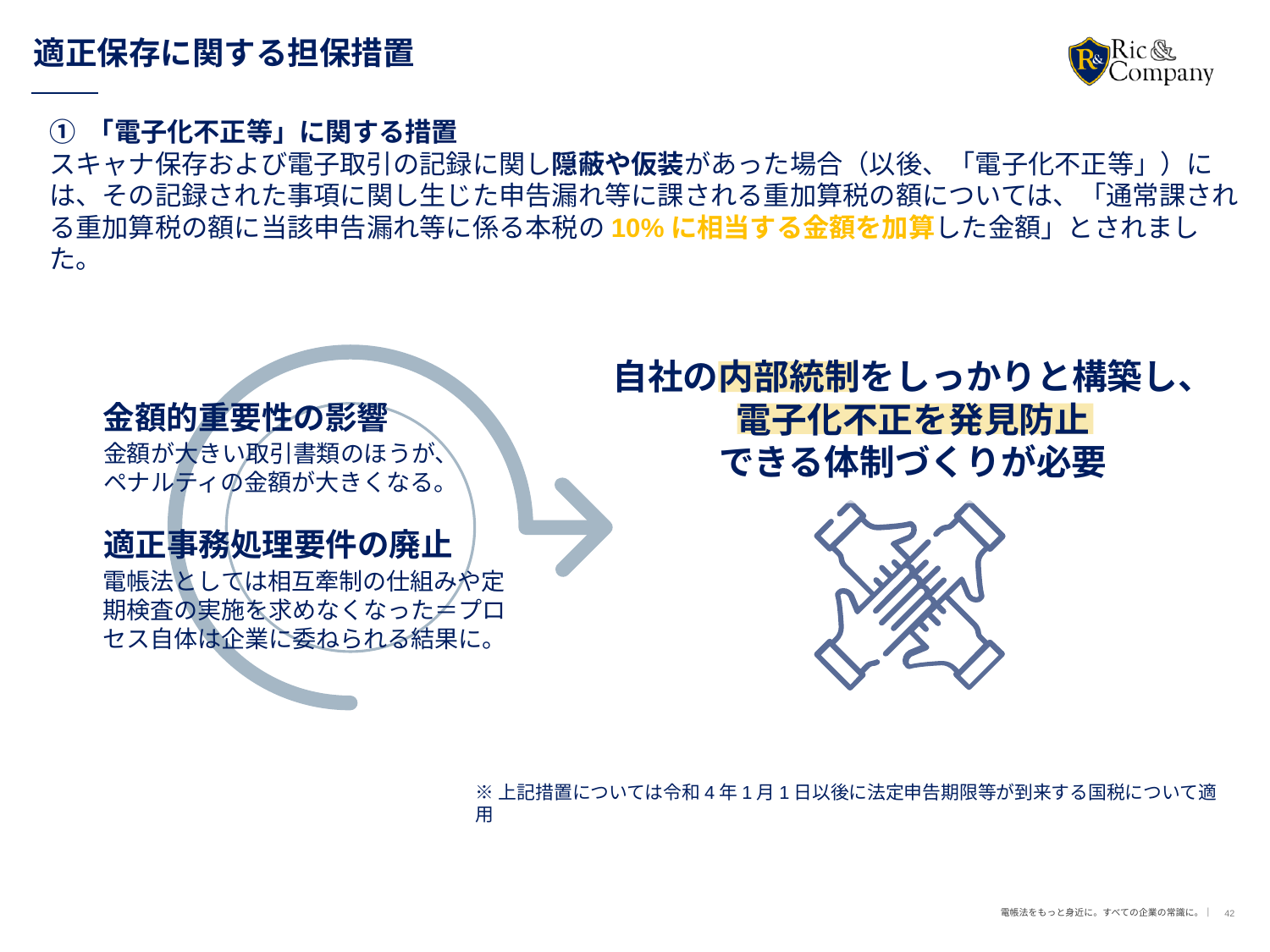

# 適正保存に関する担保措置
① 「電子化不正等」に関する措置
スキャナ保存および電子取引の記録に関し隠蔽や仮装があった場合（以後、「電子化不正等」）には、その記録された事項に関し生じた申告漏れ等に課される重加算税の額については、「通常課される重加算税の額に当該申告漏れ等に係る本税の10%に相当する金額を加算した金額」とされました。

自社の内部統制をしっかりと構築し、電子化不正を発見防止
できる体制づくりが必要

金額的重要性の影響

金額が大きい取引書類のほうが、
ペナルティの金額が大きくなる。

適正事務処理要件の廃止
電帳法としては相互牽制の仕組みや定期検査の実施を求めなくなった＝プロセス自体は企業に委ねられる結果に。
※上記措置については令和4年1月1日以後に法定申告期限等が到来する国税について適用